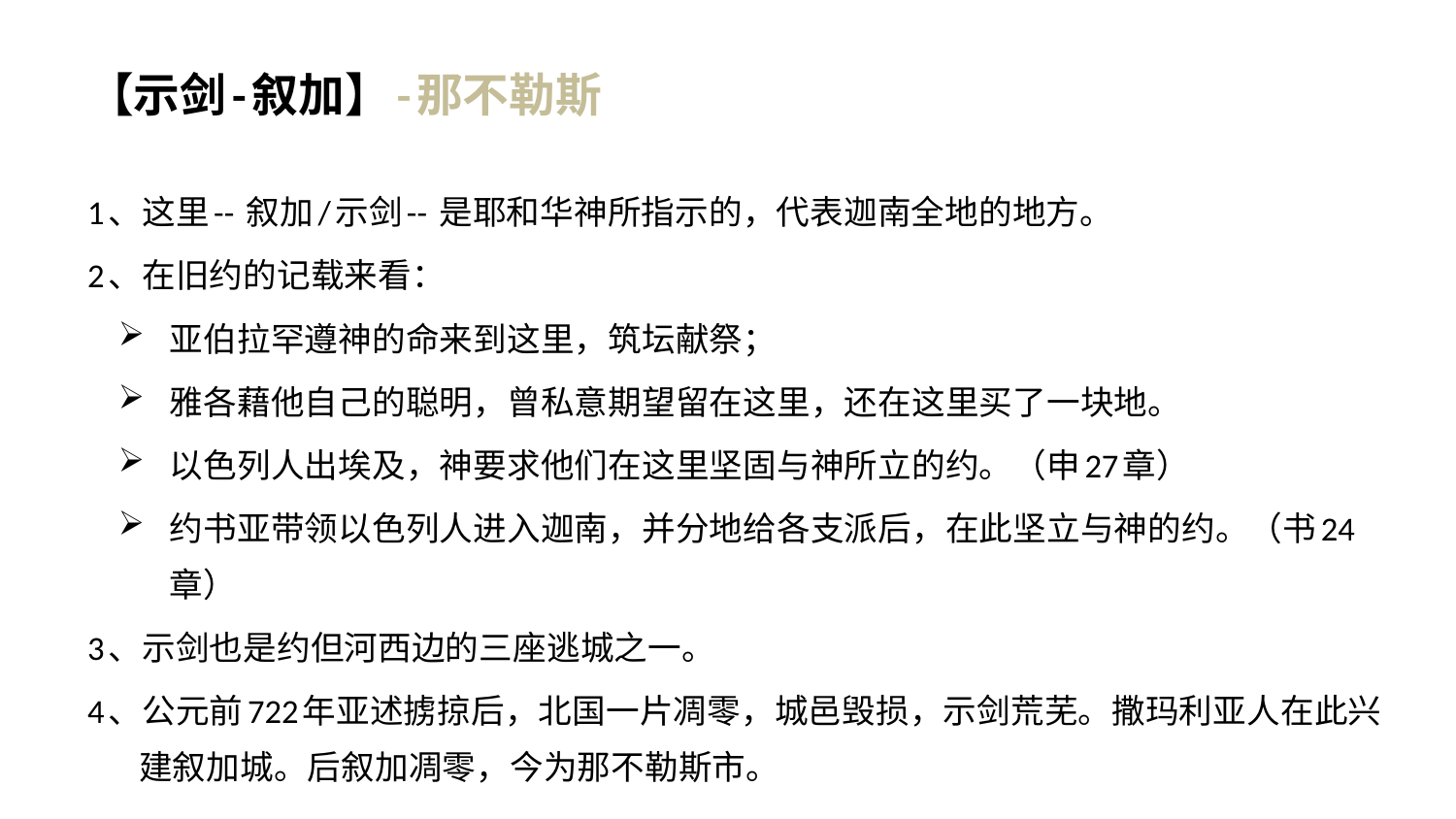

【示剑-叙加】-那不勒斯

1、这里-- 叙加/示剑-- 是耶和华神所指示的，代表迦南全地的地方。
2、在旧约的记载来看：
亚伯拉罕遵神的命来到这里，筑坛献祭；
雅各藉他自己的聪明，曾私意期望留在这里，还在这里买了一块地。
以色列人出埃及，神要求他们在这里坚固与神所立的约。（申27章）
约书亚带领以色列人进入迦南，并分地给各支派后，在此坚立与神的约。（书24章）
3、示剑也是约但河西边的三座逃城之一。
4、公元前722年亚述掳掠后，北国一片凋零，城邑毁损，示剑荒芜。撒玛利亚人在此兴建叙加城。后叙加凋零，今为那不勒斯市。